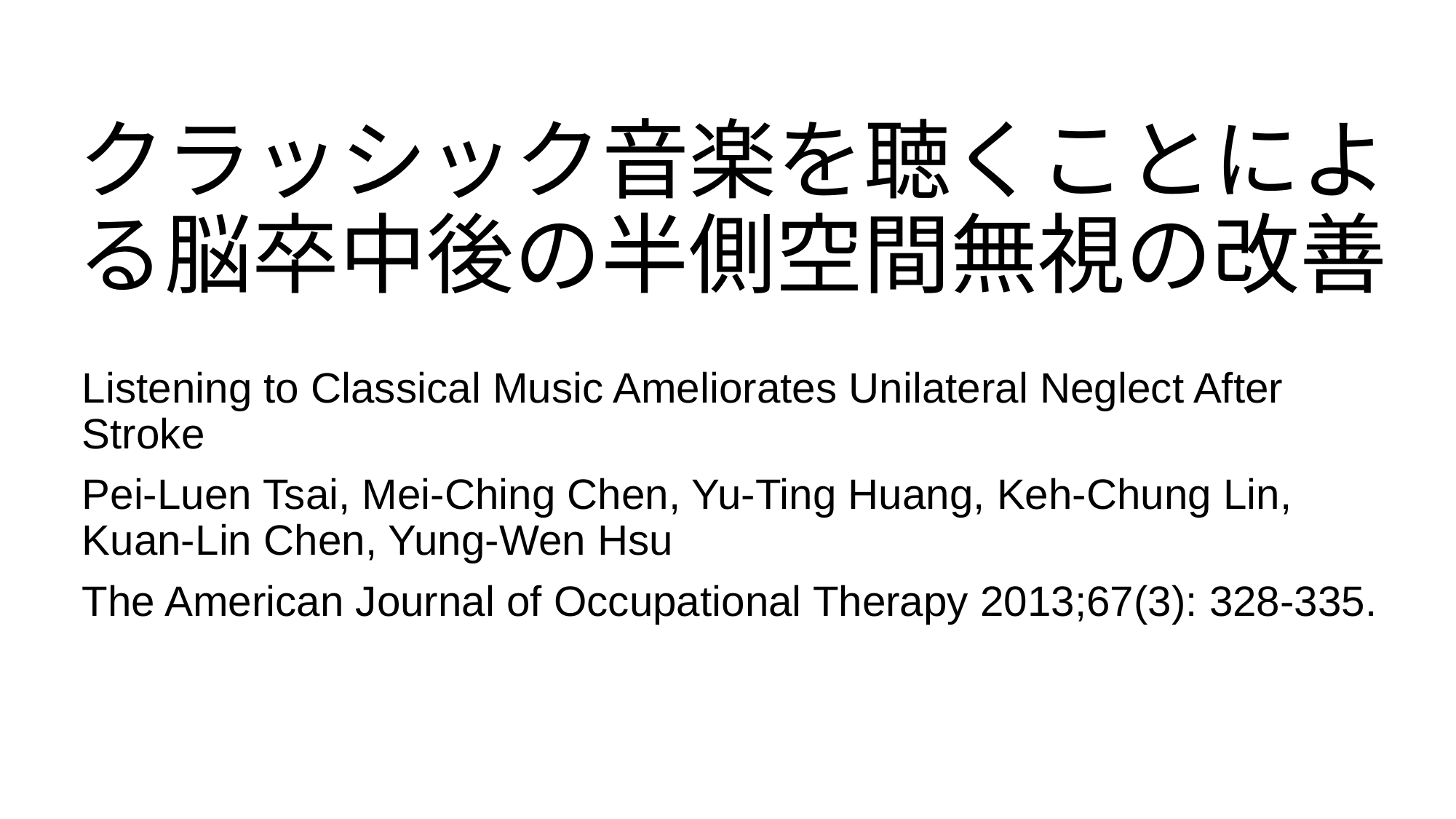

# クラッシック音楽を聴くことによる脳卒中後の半側空間無視の改善
Listening to Classical Music Ameliorates Unilateral Neglect After Stroke
Pei-Luen Tsai, Mei-Ching Chen, Yu-Ting Huang, Keh-Chung Lin, Kuan-Lin Chen, Yung-Wen Hsu
The American Journal of Occupational Therapy 2013;67(3): 328-335.